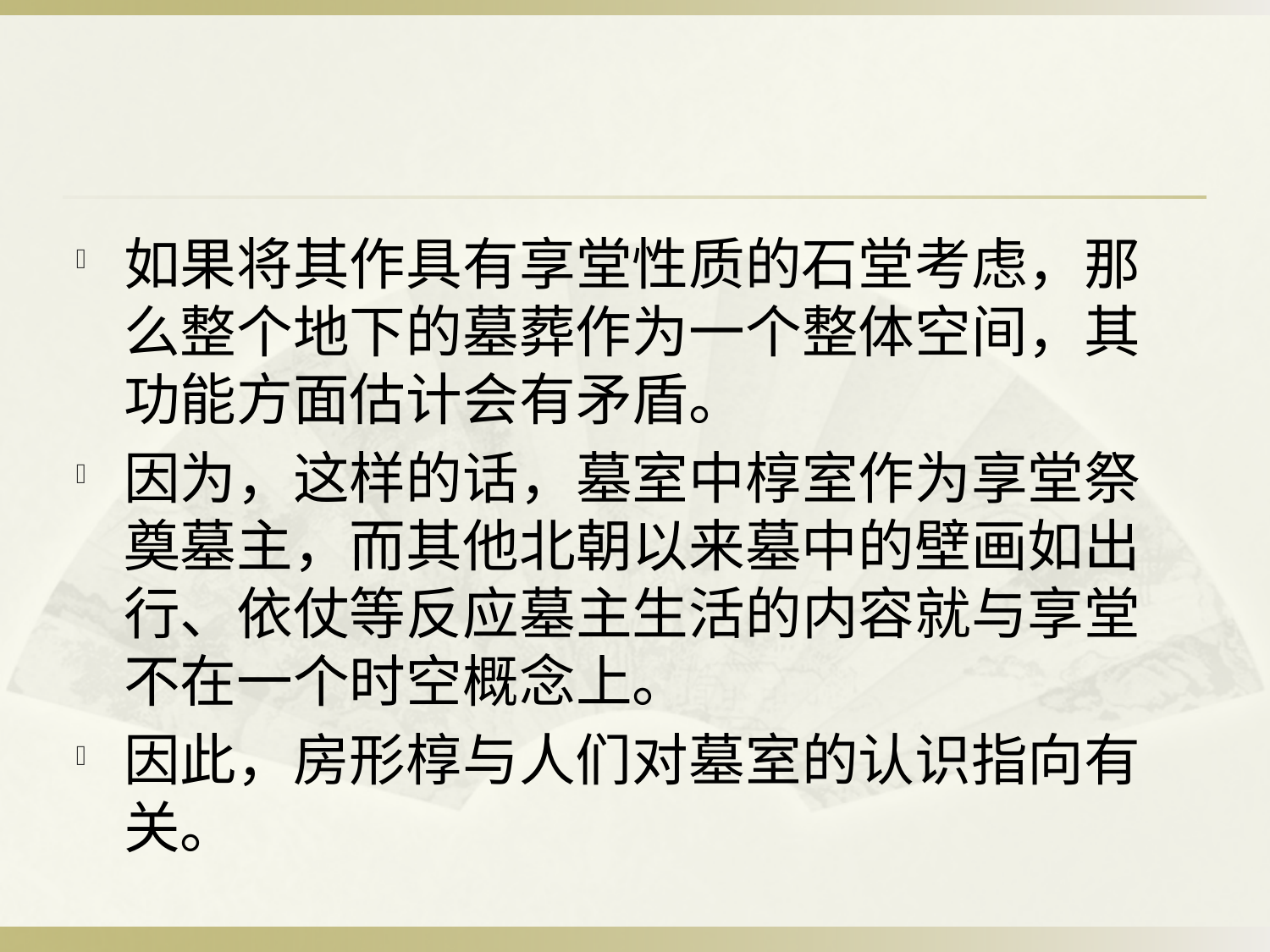

#
如果将其作具有享堂性质的石堂考虑，那么整个地下的墓葬作为一个整体空间，其功能方面估计会有矛盾。
因为，这样的话，墓室中椁室作为享堂祭奠墓主，而其他北朝以来墓中的壁画如出行、依仗等反应墓主生活的内容就与享堂不在一个时空概念上。
因此，房形椁与人们对墓室的认识指向有关。